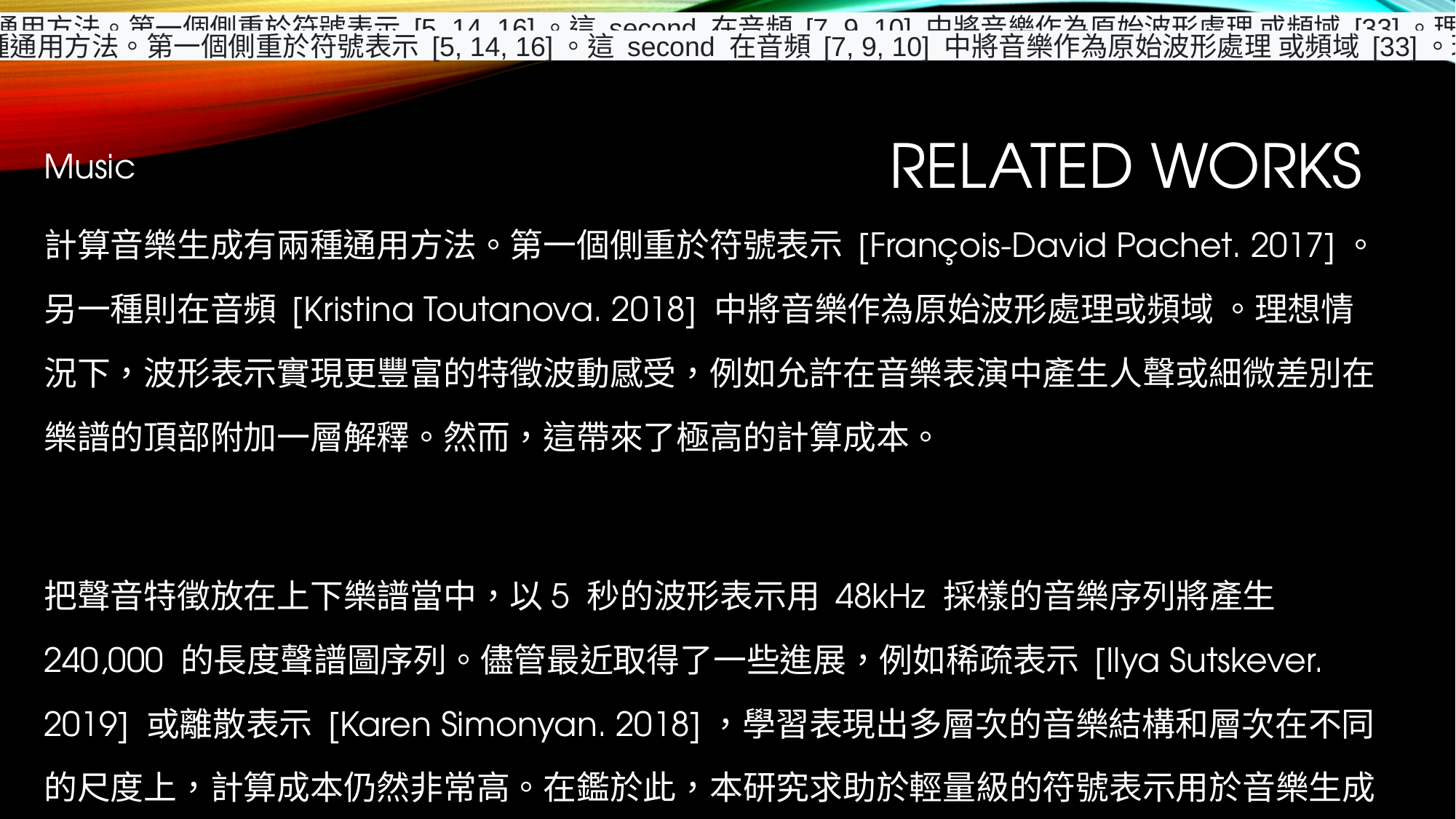

計算音樂生成有兩種通用方法。第一個側重於符號表示 [5, 14, 16]。這 second 在音頻 [7, 9, 10] 中將音樂作為原始波形處理 或頻域 [33]。理想情況下，波形表示
計算音樂生成有兩種通用方法。第一個側重於符號表示 [5, 14, 16]。這 second 在音頻 [7, 9, 10] 中將音樂作為原始波形處理 或頻域 [33]。理想情況下，波形表示
# Related Works
Music
計算音樂生成有兩種通用方法。第一個側重於符號表示 [François-David Pachet. 2017]。另一種則在音頻 [Kristina Toutanova. 2018] 中將音樂作為原始波形處理或頻域 。理想情況下，波形表示實現更豐富的特徵波動感受，例如允許在音樂表演中產生人聲或細微差別在樂譜的頂部附加一層解釋。然而，這帶來了極高的計算成本。

把聲音特徵放在上下樂譜當中，以5 秒的波形表示用 48kHz 採樣的音樂序列將產生 240,000 的長度聲譜圖序列。儘管最近取得了一些進展，例如稀疏表示 [Ilya Sutskever. 2019] 或離散表示 [Karen Simonyan. 2018]，學習表現出多層次的音樂結構和層次在不同的尺度上，計算成本仍然非常高。在鑑於此，本研究求助於輕量級的符號表示用於音樂生成的部分。